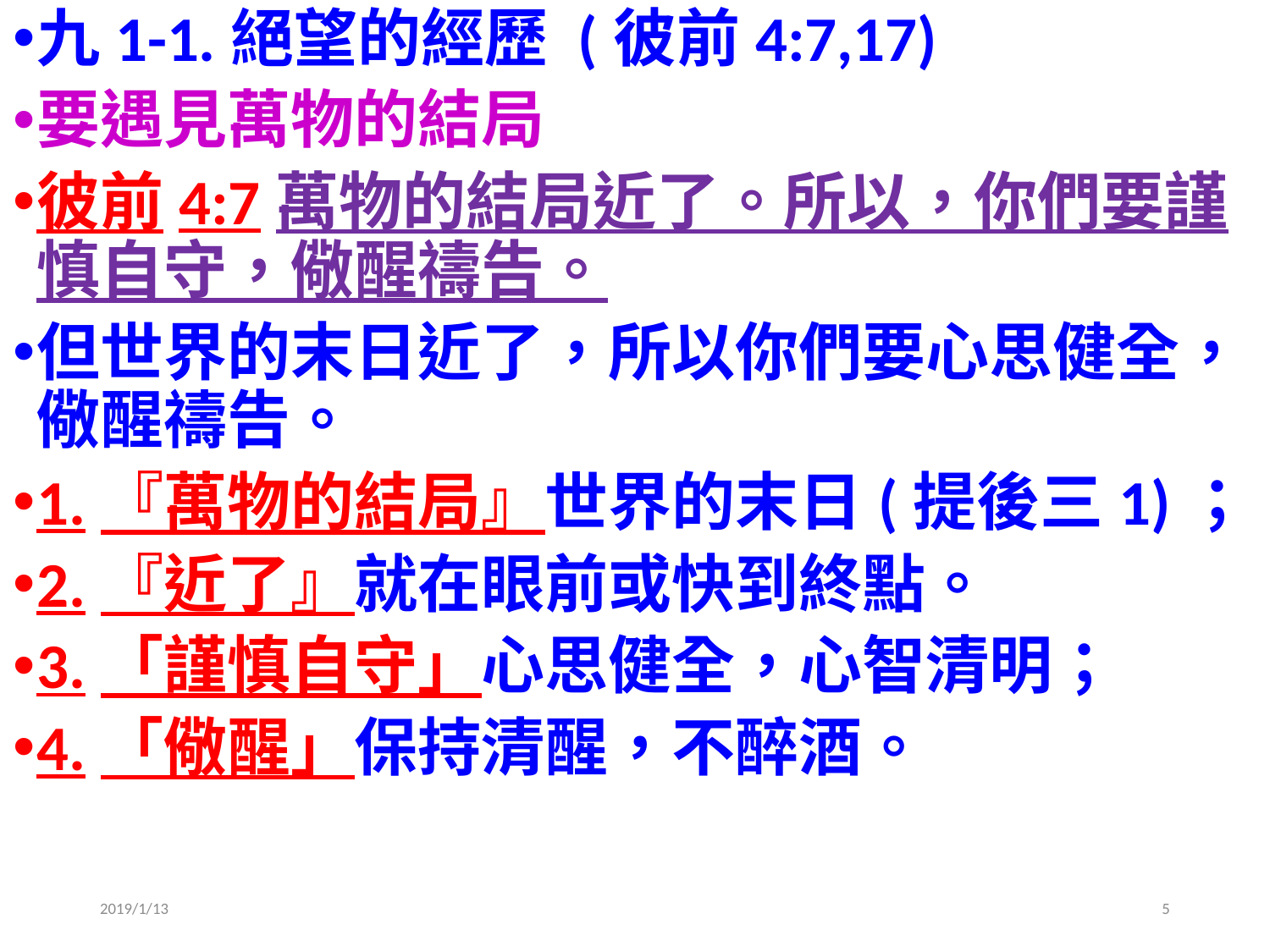

九1-1.絕望的經歷 (彼前4:7,17)
要遇見萬物的結局
彼前4:7萬物的結局近了。所以，你們要謹慎自守，儆醒禱告。
但世界的末日近了，所以你們要心思健全，儆醒禱告。
1.『萬物的結局』世界的末日(提後三1)；
2.『近了』就在眼前或快到終點。
3.「謹慎自守」心思健全，心智清明；
4.「儆醒」保持清醒，不醉酒。

2019/1/13
5